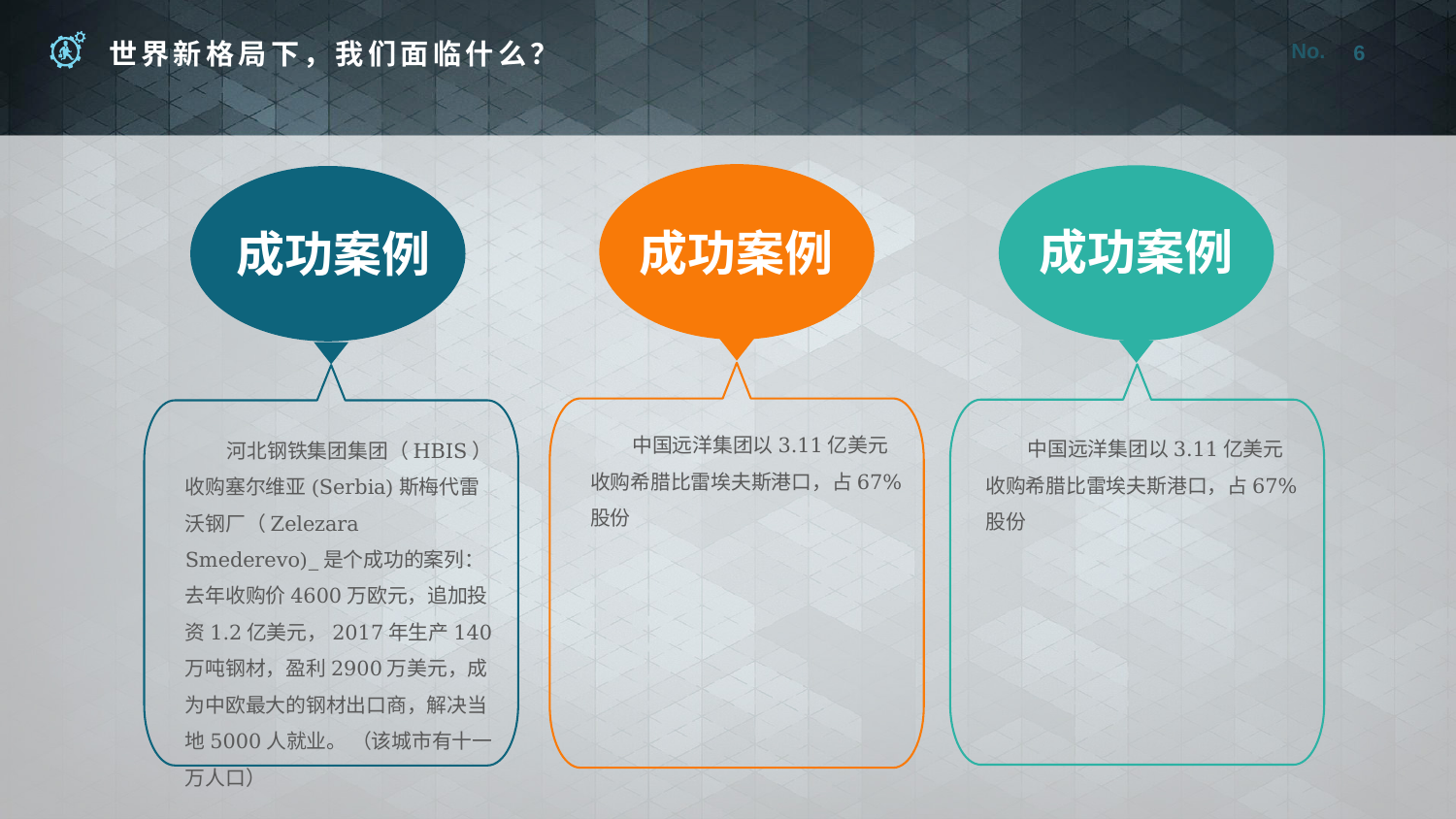

6

成功案例

成功案例

成功案例

中国远洋集团以3.11亿美元收购希腊比雷埃夫斯港口，占67%股份
中国远洋集团以3.11亿美元收购希腊比雷埃夫斯港口，占67%股份
河北钢铁集团集团（HBIS）收购塞尔维亚(Serbia)斯梅代雷沃钢厂（Zelezara Smederevo)_是个成功的案列：去年收购价4600万欧元，追加投资1.2亿美元，2017年生产140万吨钢材，盈利2900万美元，成为中欧最大的钢材出口商，解决当地5000人就业。 （该城市有十一万人口）